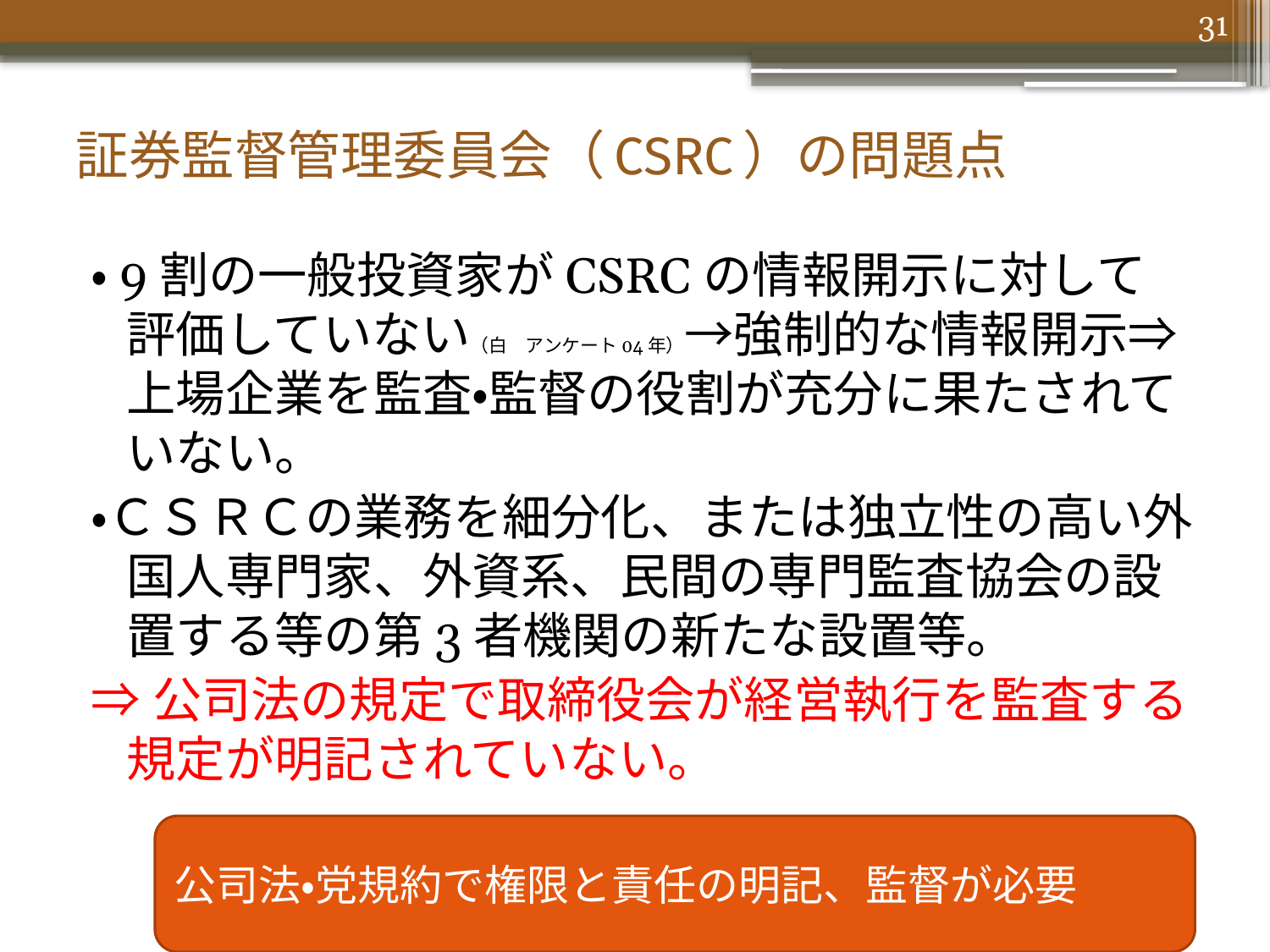

31
# 証券監督管理委員会（CSRC）の問題点
・9割の一般投資家がCSRCの情報開示に対して評価していない（白　アンケート04年）→強制的な情報開示⇒上場企業を監査・監督の役割が充分に果たされていない。
・ＣＳＲＣの業務を細分化、または独立性の高い外国人専門家、外資系、民間の専門監査協会の設置する等の第3者機関の新たな設置等。
⇒公司法の規定で取締役会が経営執行を監査する規定が明記されていない。

公司法・党規約で権限と責任の明記、監督が必要